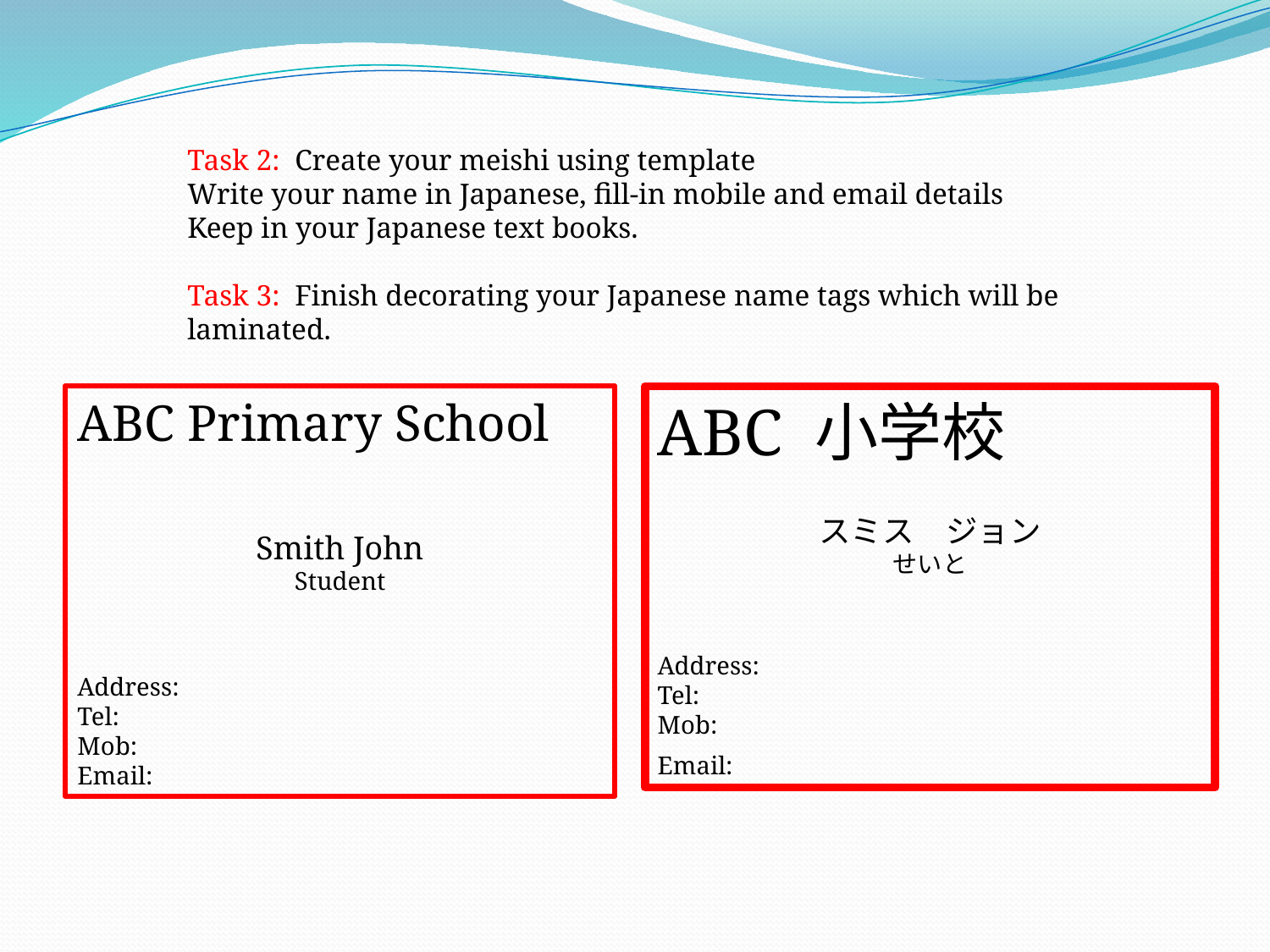

Task 2:  Create your meishi using template
Write your name in Japanese, fill-in mobile and email details
Keep in your Japanese text books.

Task 3:  Finish decorating your Japanese name tags which will be laminated.
ABC Primary School

Smith John
Student

Address:
Tel:
Mob:
Email:
ABC 小学校

スミス　ジョン
せいと

Address:
Tel:
Mob:
Email: